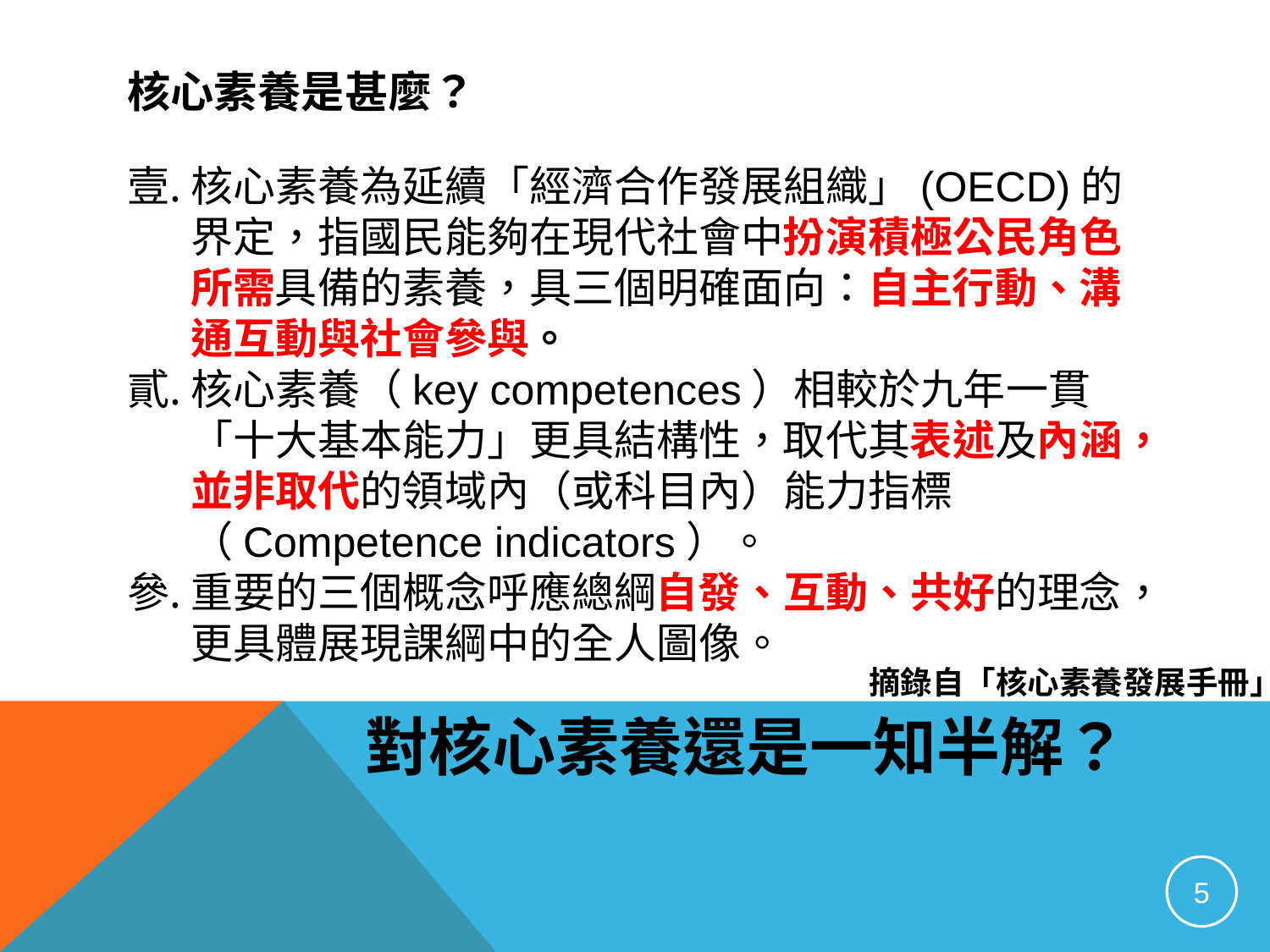

# 核心素養是甚麼？
核心素養為延續「經濟合作發展組織」(OECD)的界定，指國民能夠在現代社會中扮演積極公民角色所需具備的素養，具三個明確面向：自主行動、溝通互動與社會參與。
核心素養（key competences）相較於九年一貫「十大基本能力」更具結構性，取代其表述及內涵，並非取代的領域內（或科目內）能力指標（Competence indicators）。
重要的三個概念呼應總綱自發、互動、共好的理念，更具體展現課綱中的全人圖像。

摘錄自「核心素養發展手冊」
對核心素養還是一知半解？
5